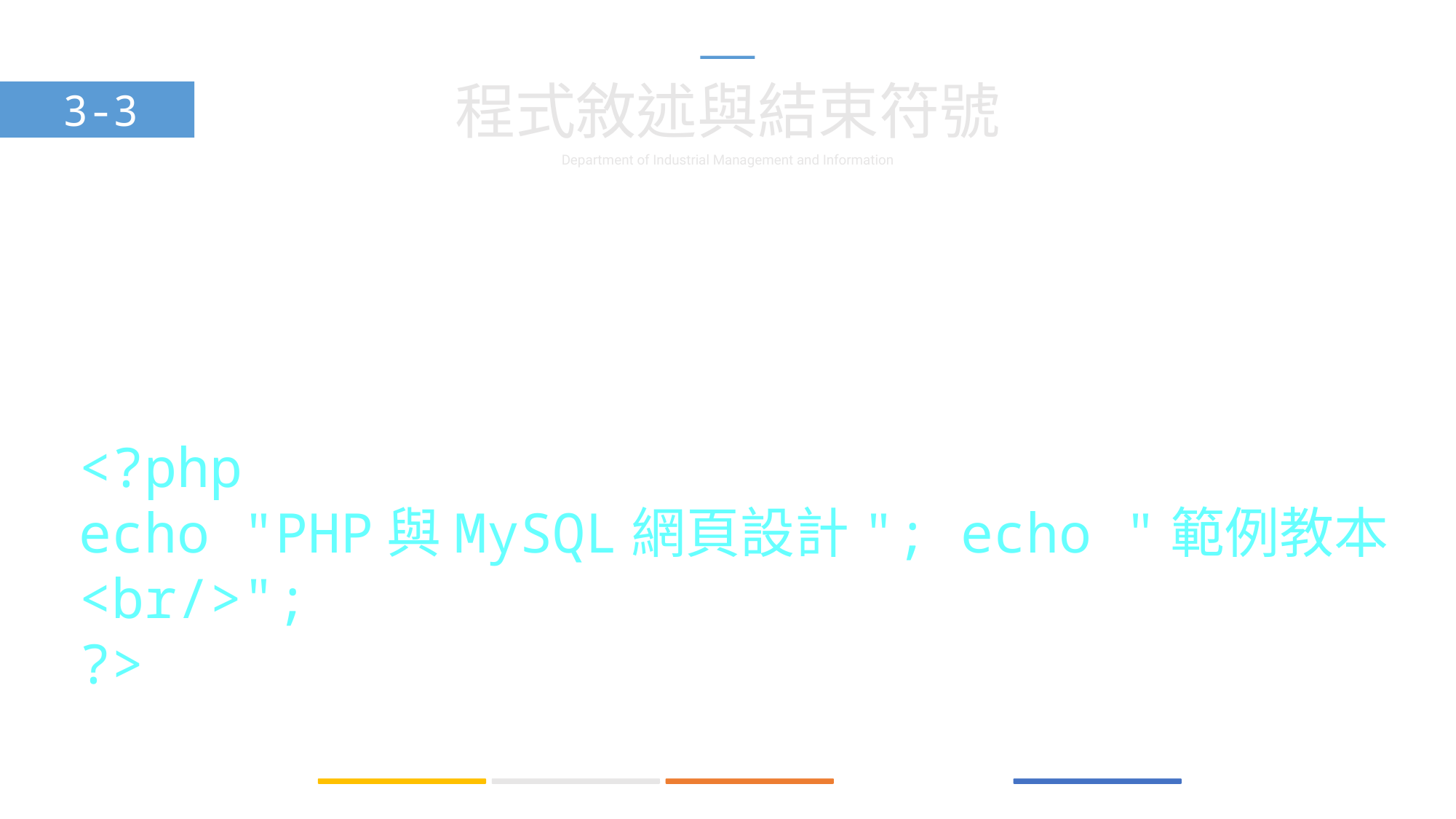

程式敘述與結束符號
3-3
換句話說，PHP只需使用「;」符號就可以在同一列程式碼撰寫多個程式敘述
<?php
echo "PHP與MySQL網頁設計"; echo "範例教本<br/>";
?>